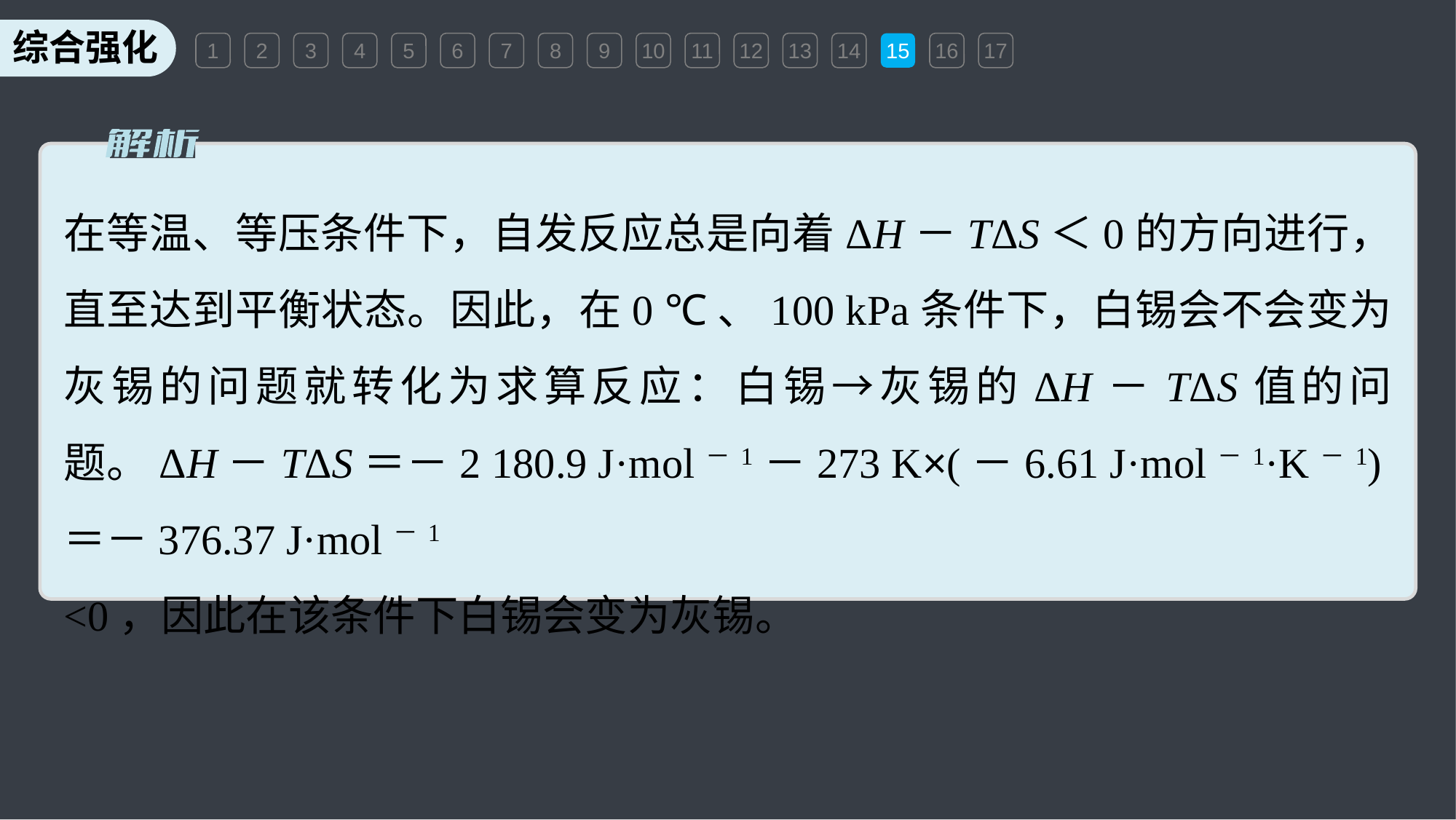

1
2
3
4
5
6
7
8
9
10
11
12
13
14
15
16
17

在等温、等压条件下，自发反应总是向着ΔH－TΔS＜0的方向进行，直至达到平衡状态。因此，在0 ℃、100 kPa条件下，白锡会不会变为灰锡的问题就转化为求算反应：白锡→灰锡的ΔH－TΔS值的问题。ΔH－TΔS＝－2 180.9 J·mol－1－273 K×(－6.61 J·mol－1·K－1)＝－376.37 J·mol－1
<0，因此在该条件下白锡会变为灰锡。